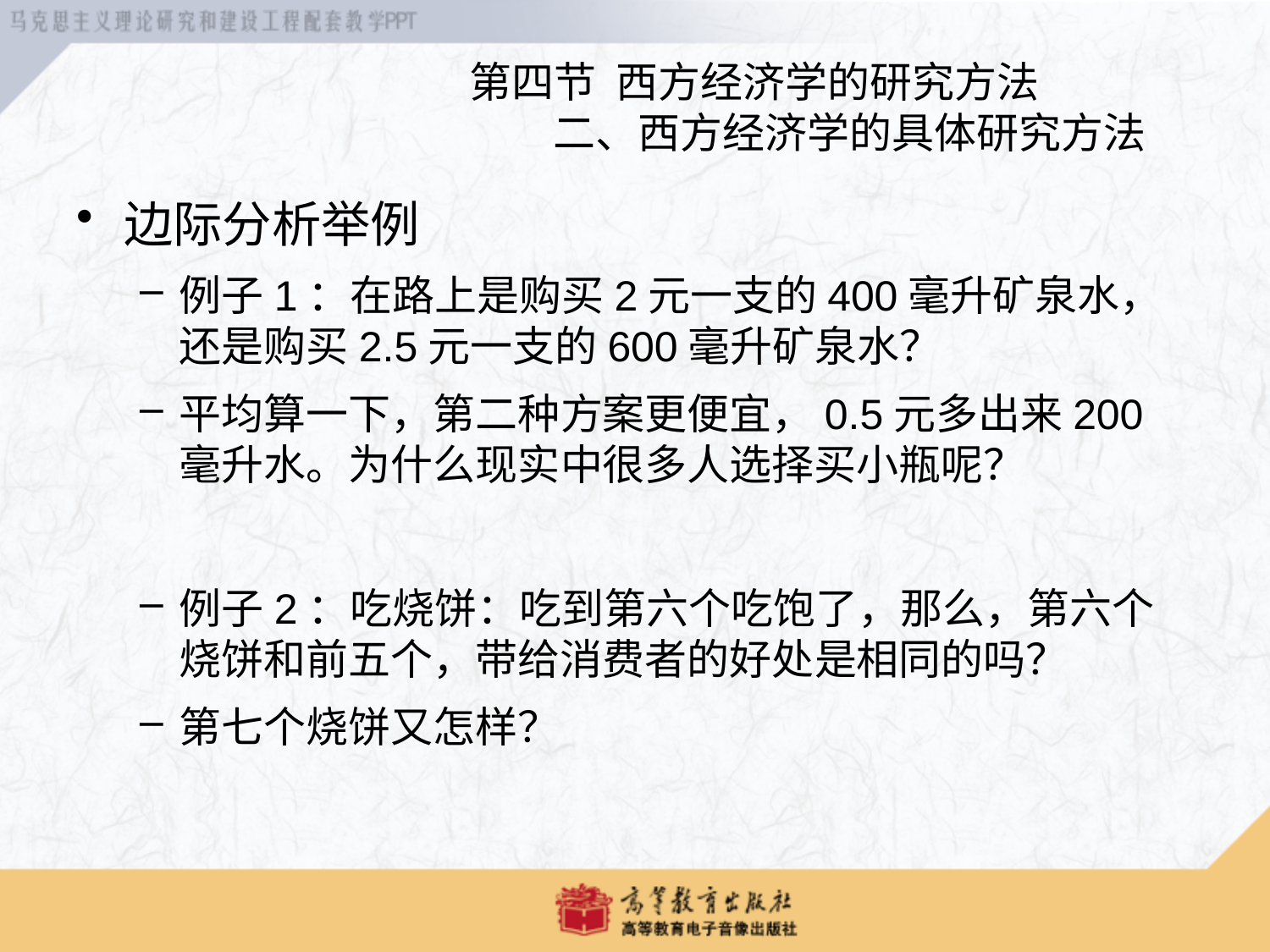

第四节  西方经济学的研究方法
                                            二、西方经济学的具体研究方法
边际分析举例
例子1：在路上是购买2元一支的400毫升矿泉水，还是购买2.5元一支的600毫升矿泉水？
平均算一下，第二种方案更便宜，0.5元多出来200毫升水。为什么现实中很多人选择买小瓶呢？

例子2：吃烧饼：吃到第六个吃饱了，那么，第六个烧饼和前五个，带给消费者的好处是相同的吗？
第七个烧饼又怎样？